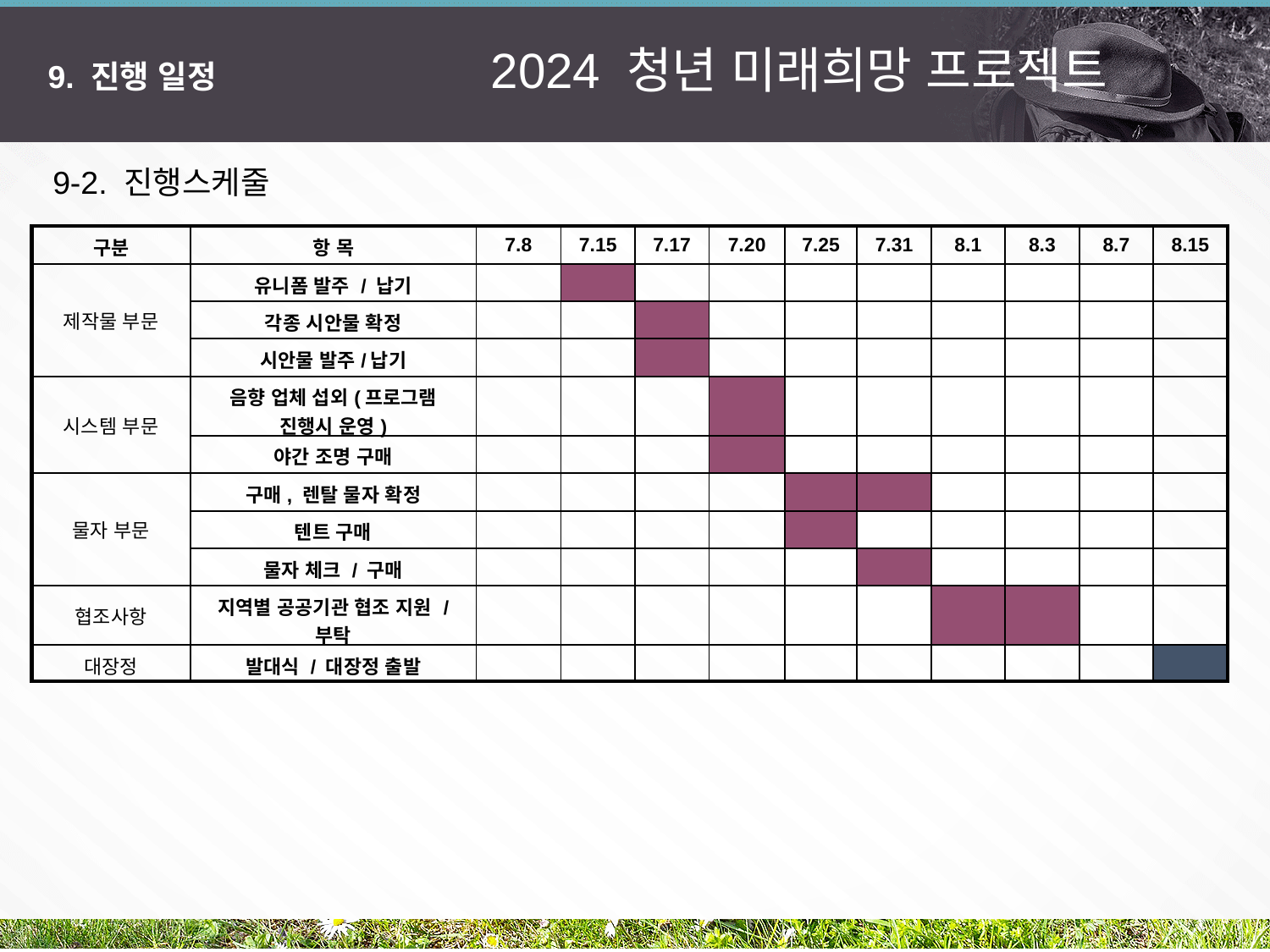

2024 청년 미래희망 프로젝트
9. 진행 일정
9-2. 진행스케줄
| 구분 | 항 목 | 7.8 | 7.15 | 7.17 | 7.20 | 7.25 | 7.31 | 8.1 | 8.3 | 8.7 | 8.15 |
| --- | --- | --- | --- | --- | --- | --- | --- | --- | --- | --- | --- |
| 제작물 부문 | 유니폼 발주 / 납기 |  |  |  |  |  |  |  |  |  |  |
|  | 각종 시안물 확정 |  |  |  |  |  |  |  |  |  |  |
|  | 시안물 발주/납기 |  |  |  |  |  |  |  |  |  |  |
| 시스템 부문 | 음향 업체 섭외(프로그램 진행시 운영) |  |  |  |  |  |  |  |  |  |  |
|  | 야간 조명 구매 |  |  |  |  |  |  |  |  |  |  |
| 물자 부문 | 구매, 렌탈 물자 확정 |  |  |  |  |  |  |  |  |  |  |
|  | 텐트 구매 |  |  |  |  |  |  |  |  |  |  |
|  | 물자 체크 / 구매 |  |  |  |  |  |  |  |  |  |  |
| 협조사항 | 지역별 공공기관 협조 지원 / 부탁 |  |  |  |  |  |  |  |  |  |  |
| 대장정 | 발대식 / 대장정 출발 |  |  |  |  |  |  |  |  |  |  |